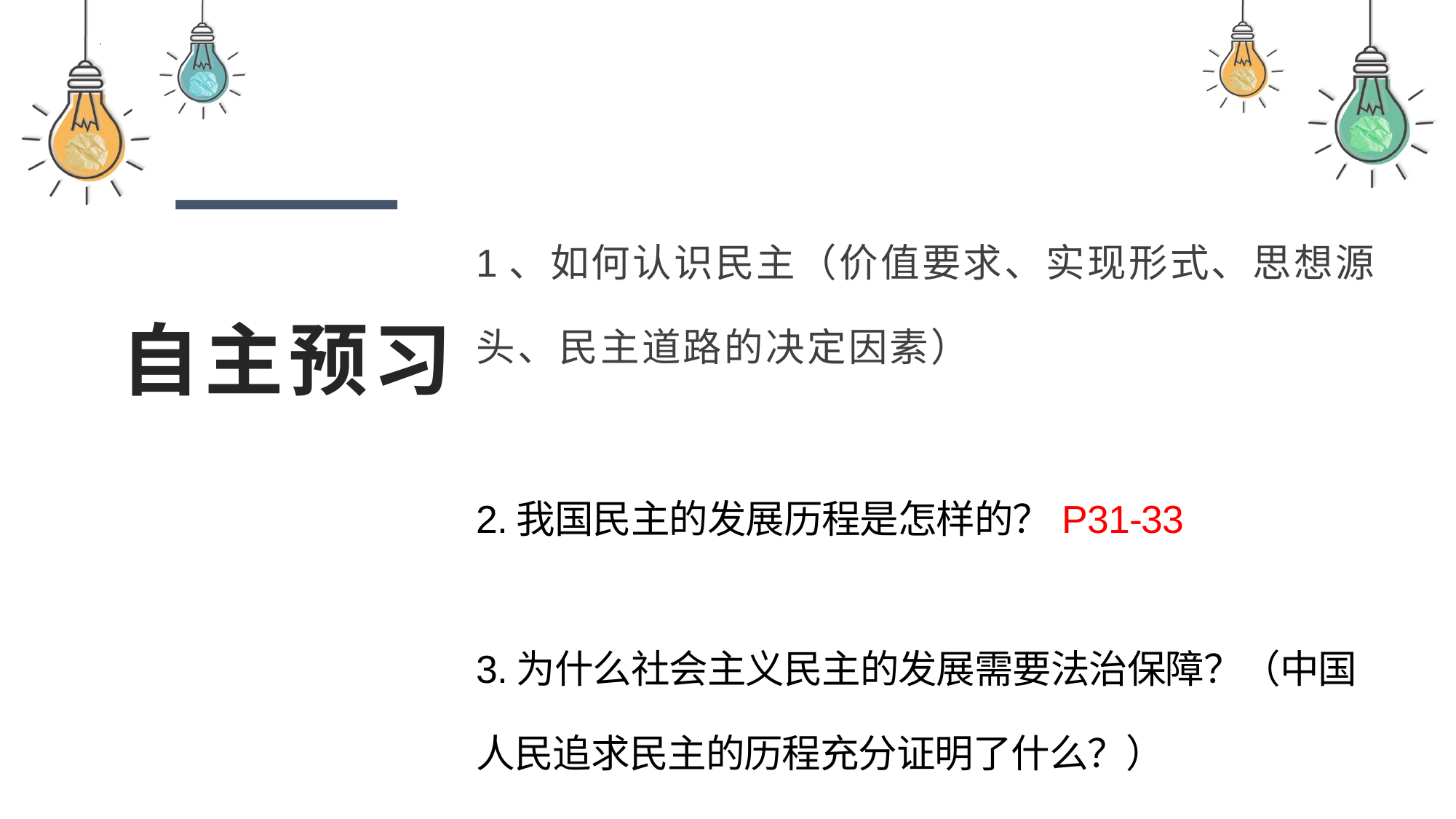

1、如何认识民主（价值要求、实现形式、思想源头、民主道路的决定因素）

2.我国民主的发展历程是怎样的？P31-33

3.为什么社会主义民主的发展需要法治保障？（中国人民追求民主的历程充分证明了什么？）

自主预习